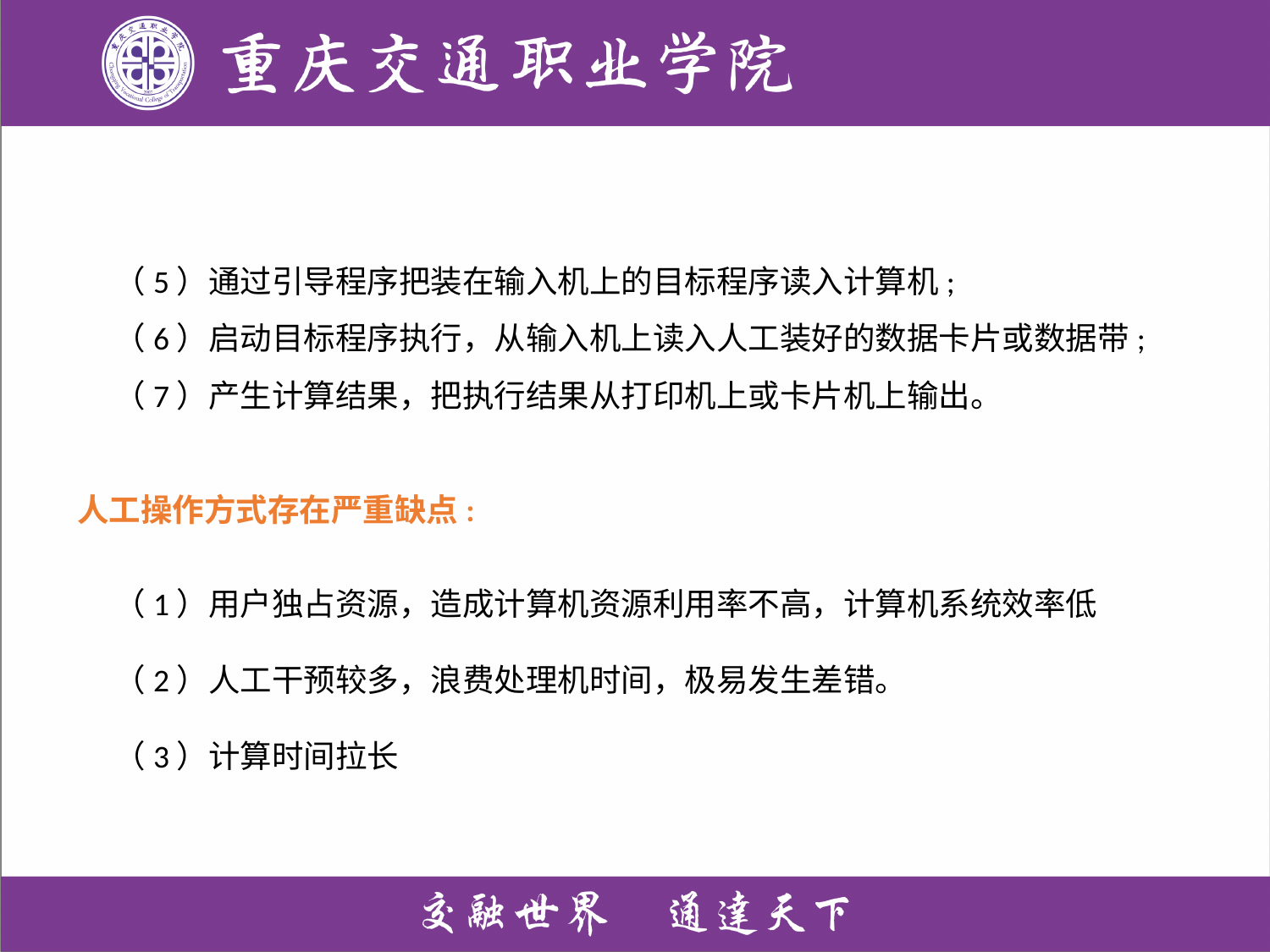

（5）通过引导程序把装在输入机上的目标程序读入计算机;
    （6）启动目标程序执行，从输入机上读入人工装好的数据卡片或数据带;
    （7）产生计算结果，把执行结果从打印机上或卡片机上输出。

人工操作方式存在严重缺点:
    （1）用户独占资源，造成计算机资源利用率不高，计算机系统效率低
    （2）人工干预较多，浪费处理机时间，极易发生差错。
    （3）计算时间拉长